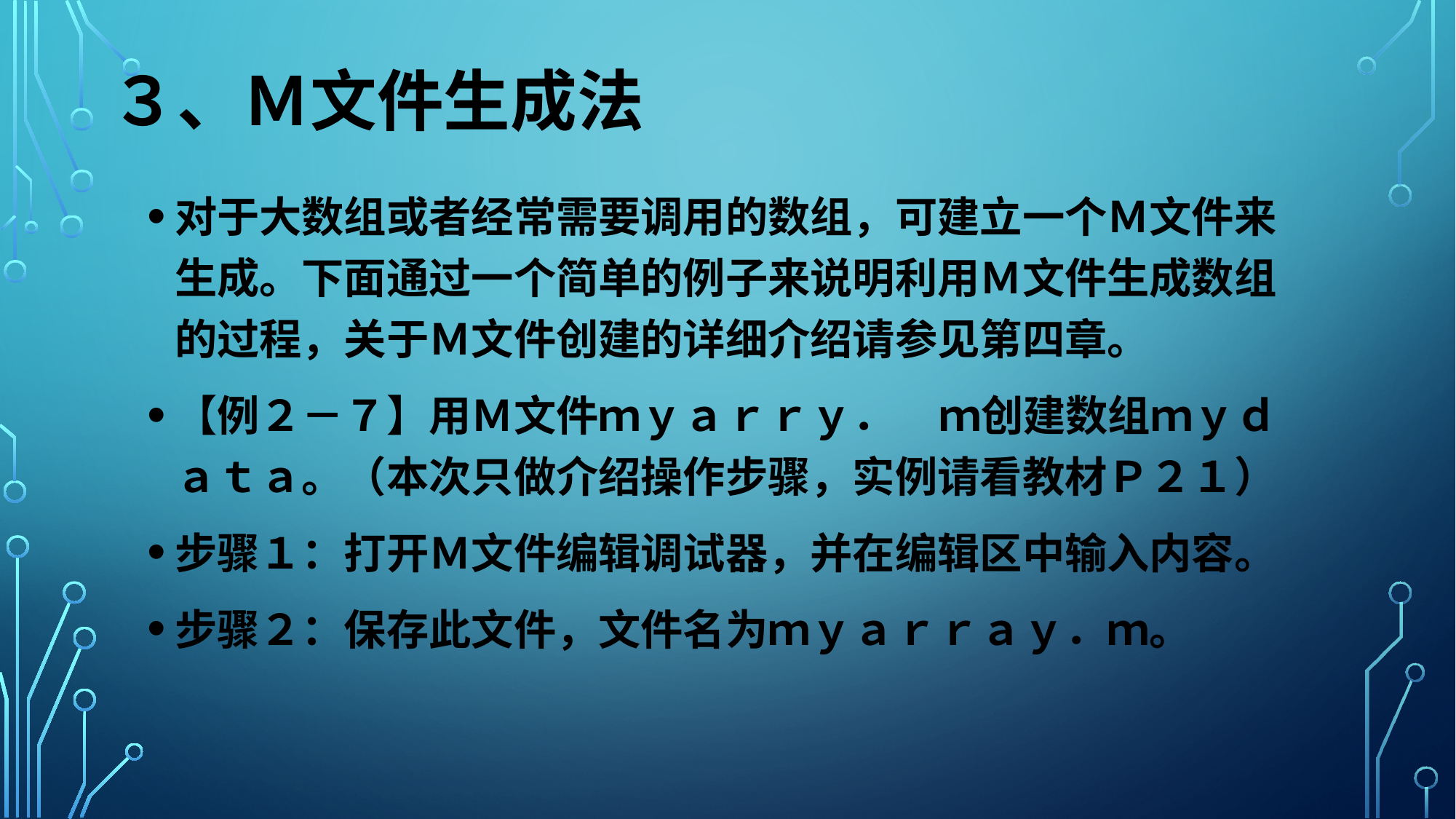

# ３、Ｍ文件生成法
对于大数组或者经常需要调用的数组，可建立一个Ｍ文件来生成。下面通过一个简单的例子来说明利用Ｍ文件生成数组的过程，关于Ｍ文件创建的详细介绍请参见第四章。
【例２－７】用Ｍ文件ｍｙａｒｒｙ．	ｍ创建数组ｍｙｄａｔａ。（本次只做介绍操作步骤，实例请看教材Ｐ２１）
步骤１：打开Ｍ文件编辑调试器，并在编辑区中输入内容。
步骤２：保存此文件，文件名为ｍｙａｒｒａｙ．ｍ。